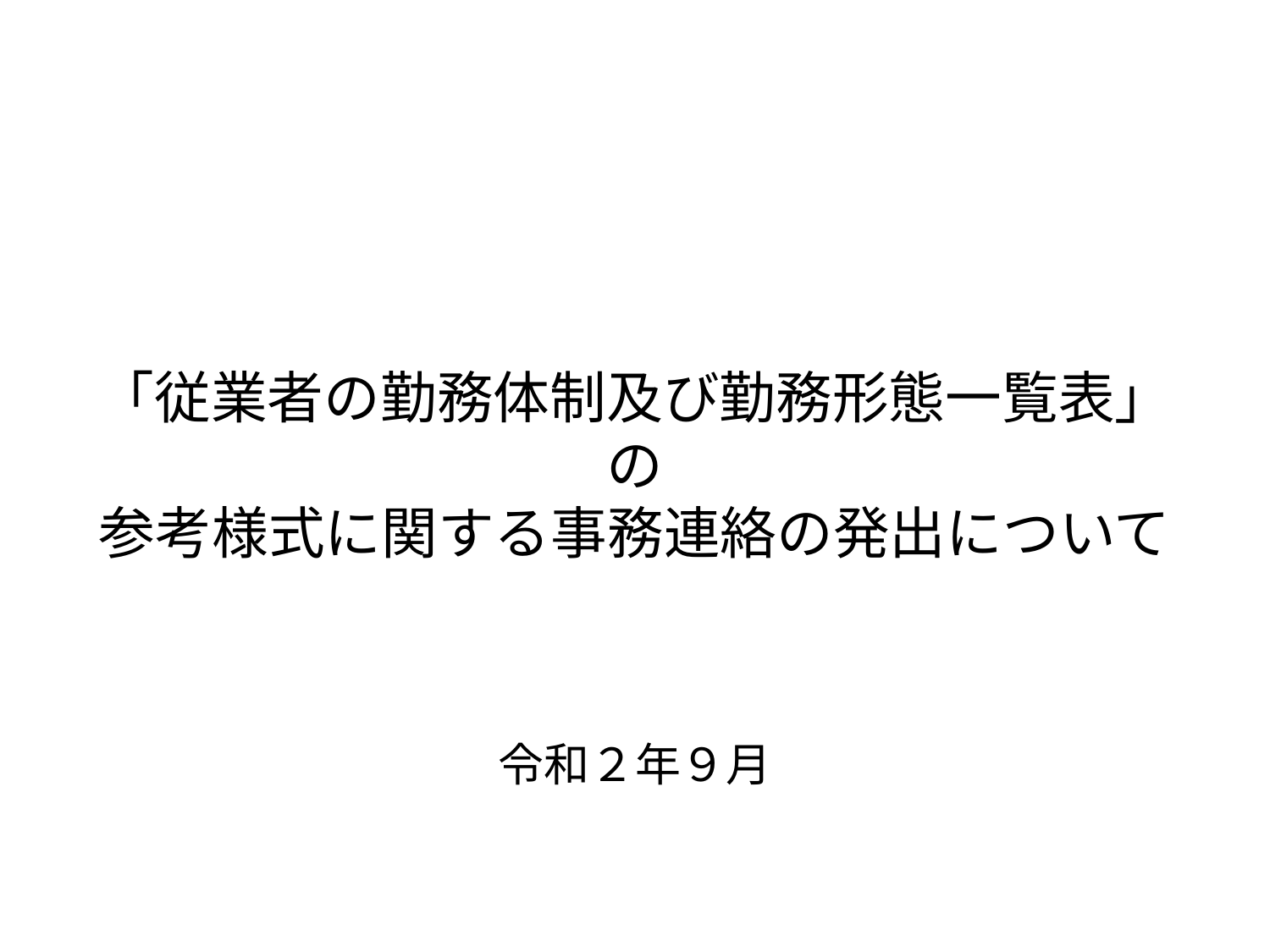

「従業者の勤務体制及び勤務形態一覧表」の
参考様式に関する事務連絡の発出について
令和２年９月